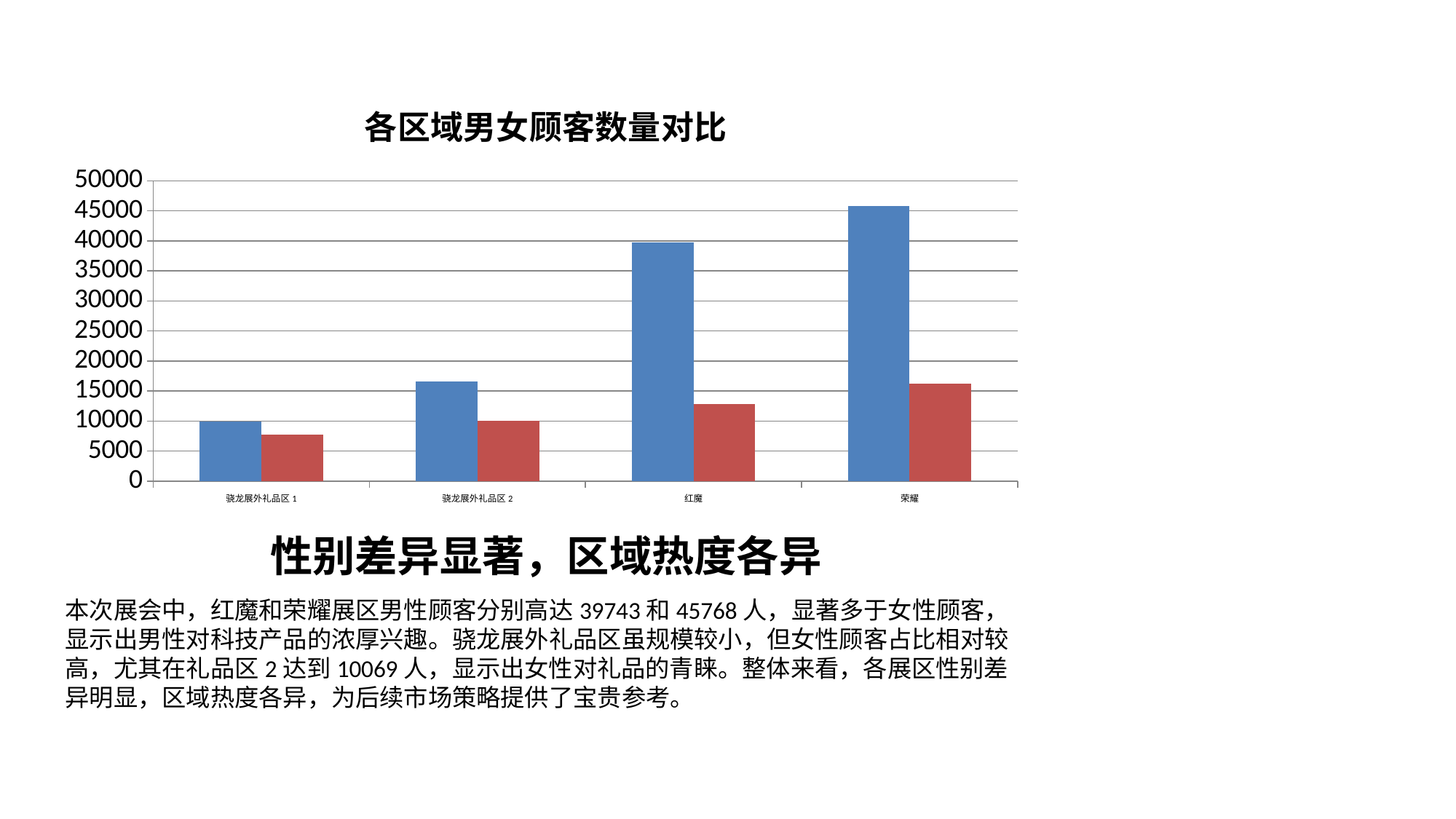

### Chart: 各区域男女顾客数量对比

| Category | 男性顾客 | 女性顾客 |
|---|---|---|
| 骁龙展外礼品区1 | 9926.0 | 7706.0 |
| 骁龙展外礼品区2 | 16640.0 | 10069.0 |
| 红魔 | 39743.0 | 12836.0 |
| 荣耀 | 45768.0 | 16238.0 |
性别差异显著，区域热度各异
本次展会中，红魔和荣耀展区男性顾客分别高达39743和45768人，显著多于女性顾客，显示出男性对科技产品的浓厚兴趣。骁龙展外礼品区虽规模较小，但女性顾客占比相对较高，尤其在礼品区2达到10069人，显示出女性对礼品的青睐。整体来看，各展区性别差异明显，区域热度各异，为后续市场策略提供了宝贵参考。